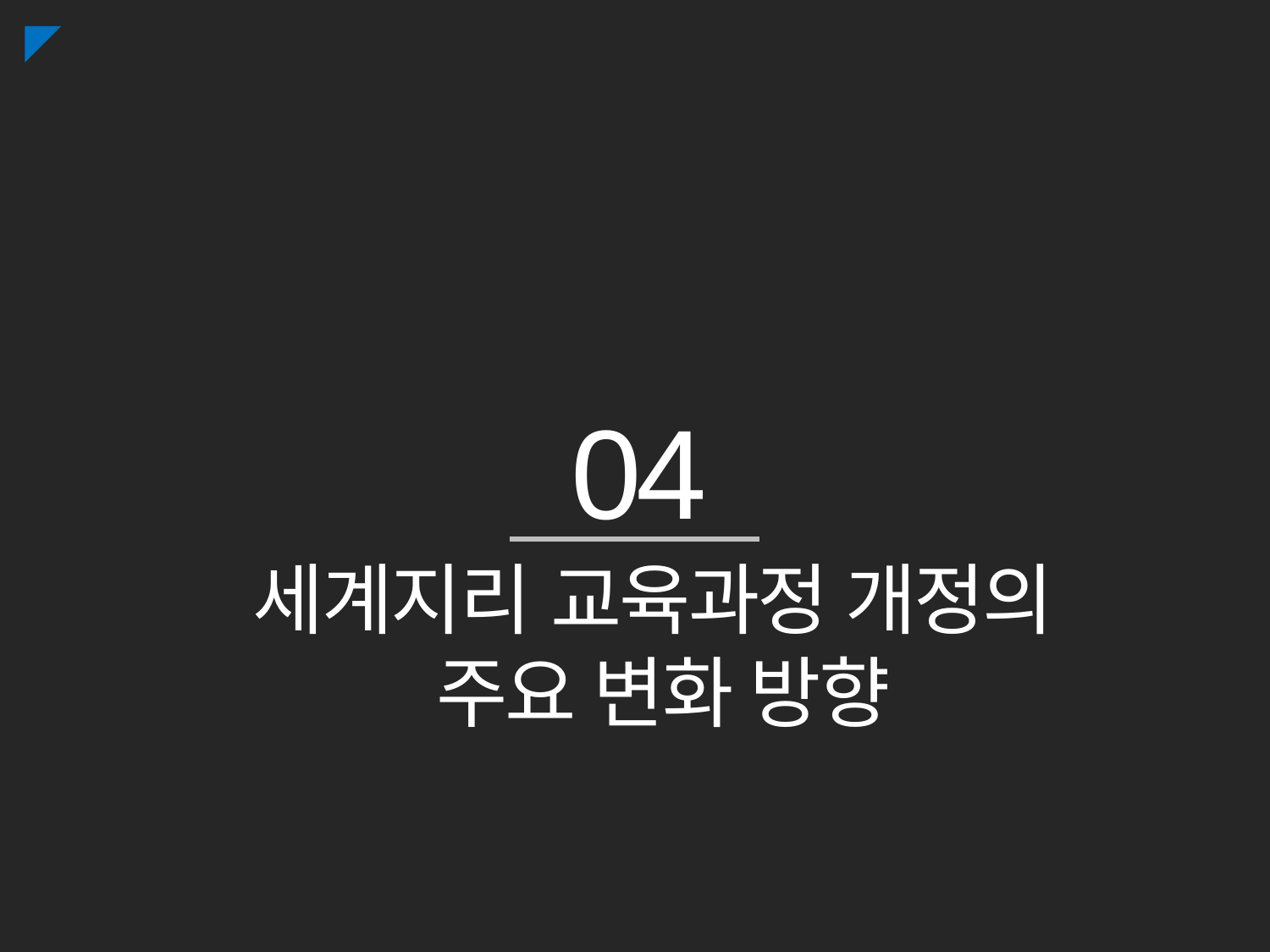

04
세계지리 교육과정 개정의
주요 변화 방향